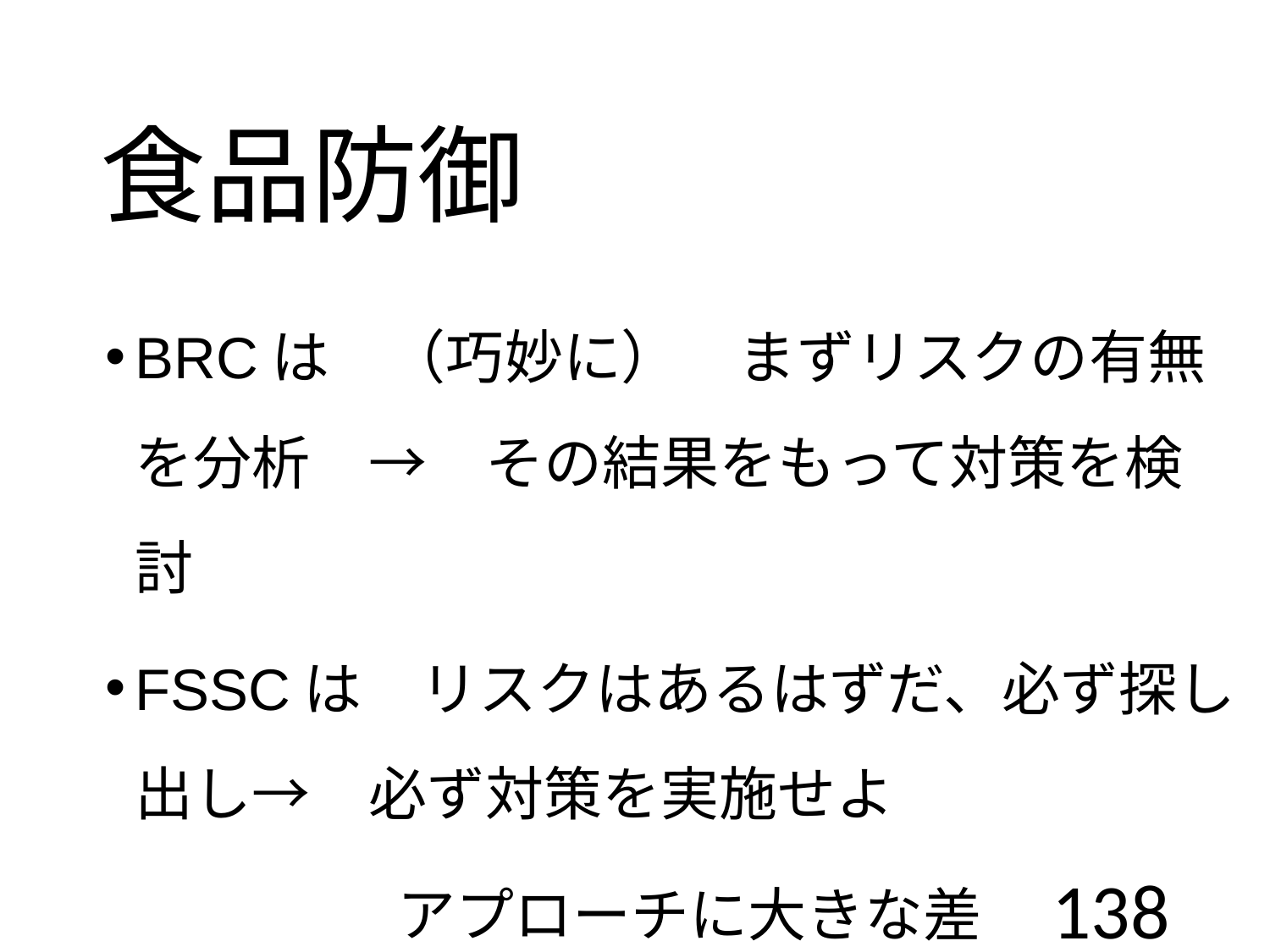

# 食品防御
BRCは　（巧妙に）　まずリスクの有無を分析　→　その結果をもって対策を検討
FSSCは　リスクはあるはずだ、必ず探し出し→　必ず対策を実施せよ
　　　　　アプローチに大きな差

138